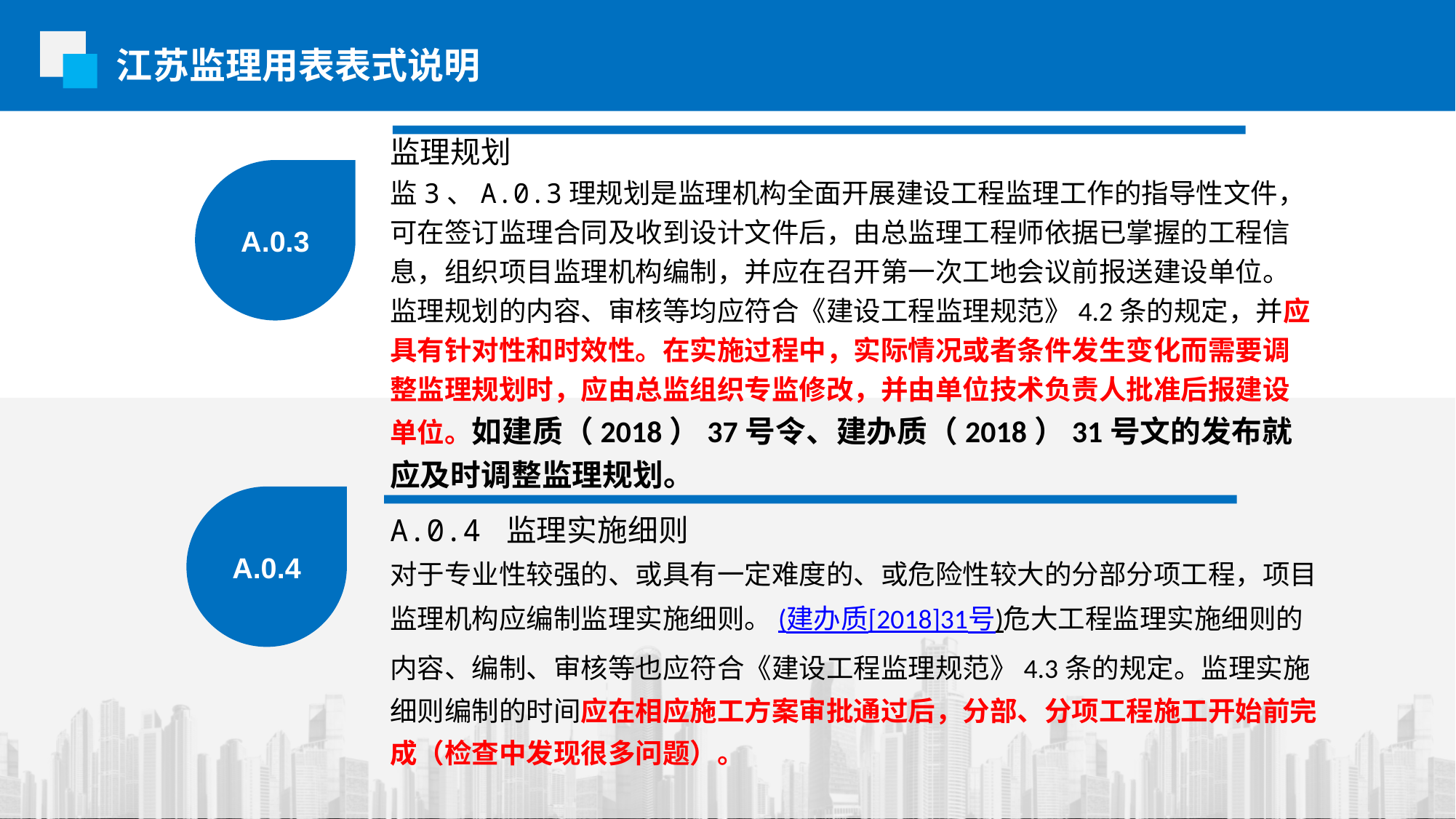

江苏监理用表表式说明

监理规划
监3、A.0.3理规划是监理机构全面开展建设工程监理工作的指导性文件，可在签订监理合同及收到设计文件后，由总监理工程师依据已掌握的工程信息，组织项目监理机构编制，并应在召开第一次工地会议前报送建设单位。监理规划的内容、审核等均应符合《建设工程监理规范》4.2条的规定，并应具有针对性和时效性。在实施过程中，实际情况或者条件发生变化而需要调整监理规划时，应由总监组织专监修改，并由单位技术负责人批准后报建设单位。如建质（2018）37号令、建办质（2018）31号文的发布就应及时调整监理规划。

A.0.3
A.0.4

A.0.4 监理实施细则
对于专业性较强的、或具有一定难度的、或危险性较大的分部分项工程，项目监理机构应编制监理实施细则。(建办质[2018]31号)危大工程监理实施细则的内容、编制、审核等也应符合《建设工程监理规范》4.3条的规定。监理实施细则编制的时间应在相应施工方案审批通过后，分部、分项工程施工开始前完成（检查中发现很多问题）。